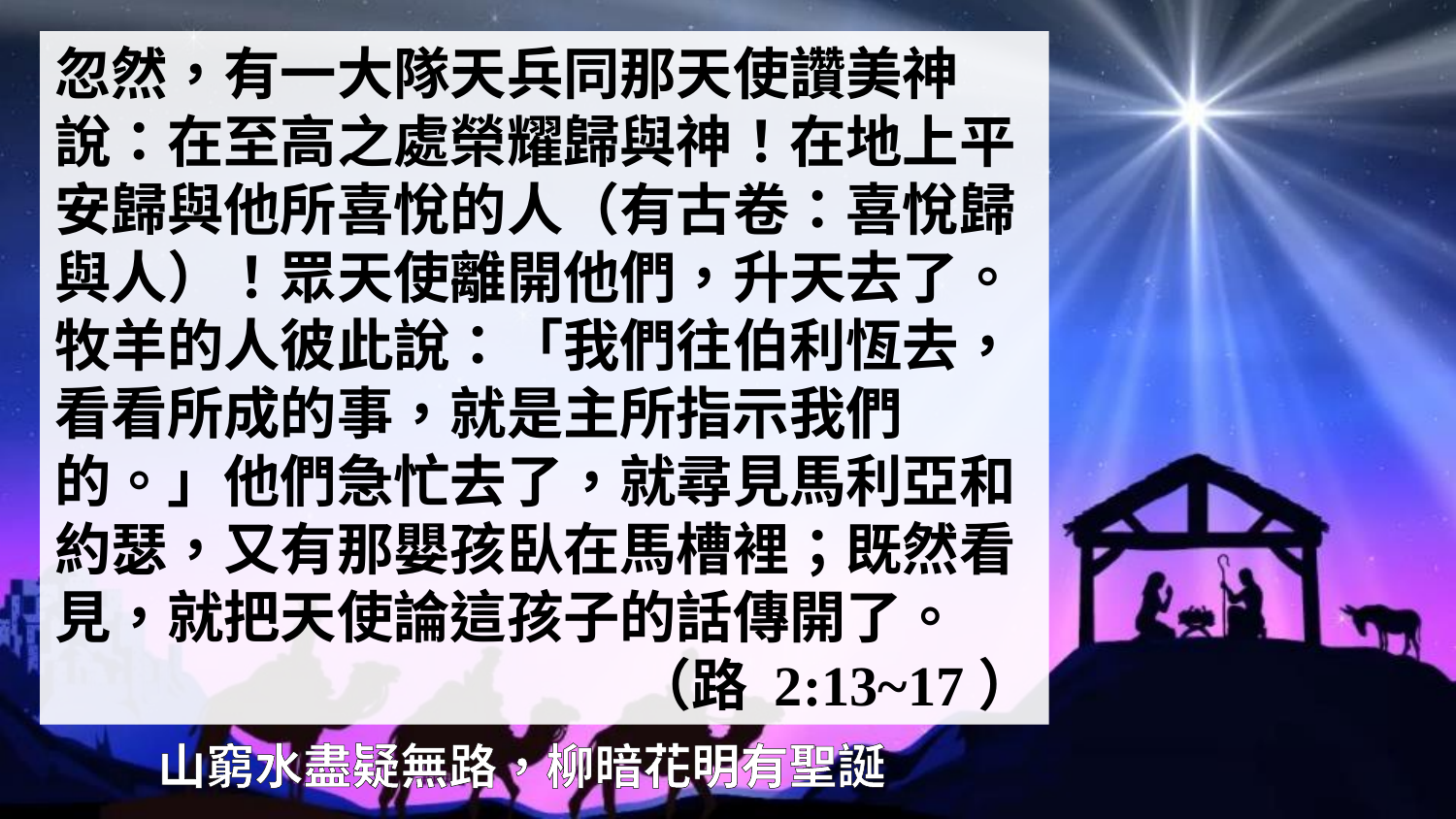

忽然，有一大隊天兵同那天使讚美神說：在至高之處榮耀歸與神！在地上平安歸與他所喜悅的人（有古卷：喜悅歸與人）！眾天使離開他們，升天去了。牧羊的人彼此說：「我們往伯利恆去，看看所成的事，就是主所指示我們的。」他們急忙去了，就尋見馬利亞和約瑟，又有那嬰孩臥在馬槽裡；既然看見，就把天使論這孩子的話傳開了。
（路 2:13~17）
山窮水盡疑無路，柳暗花明有聖誕